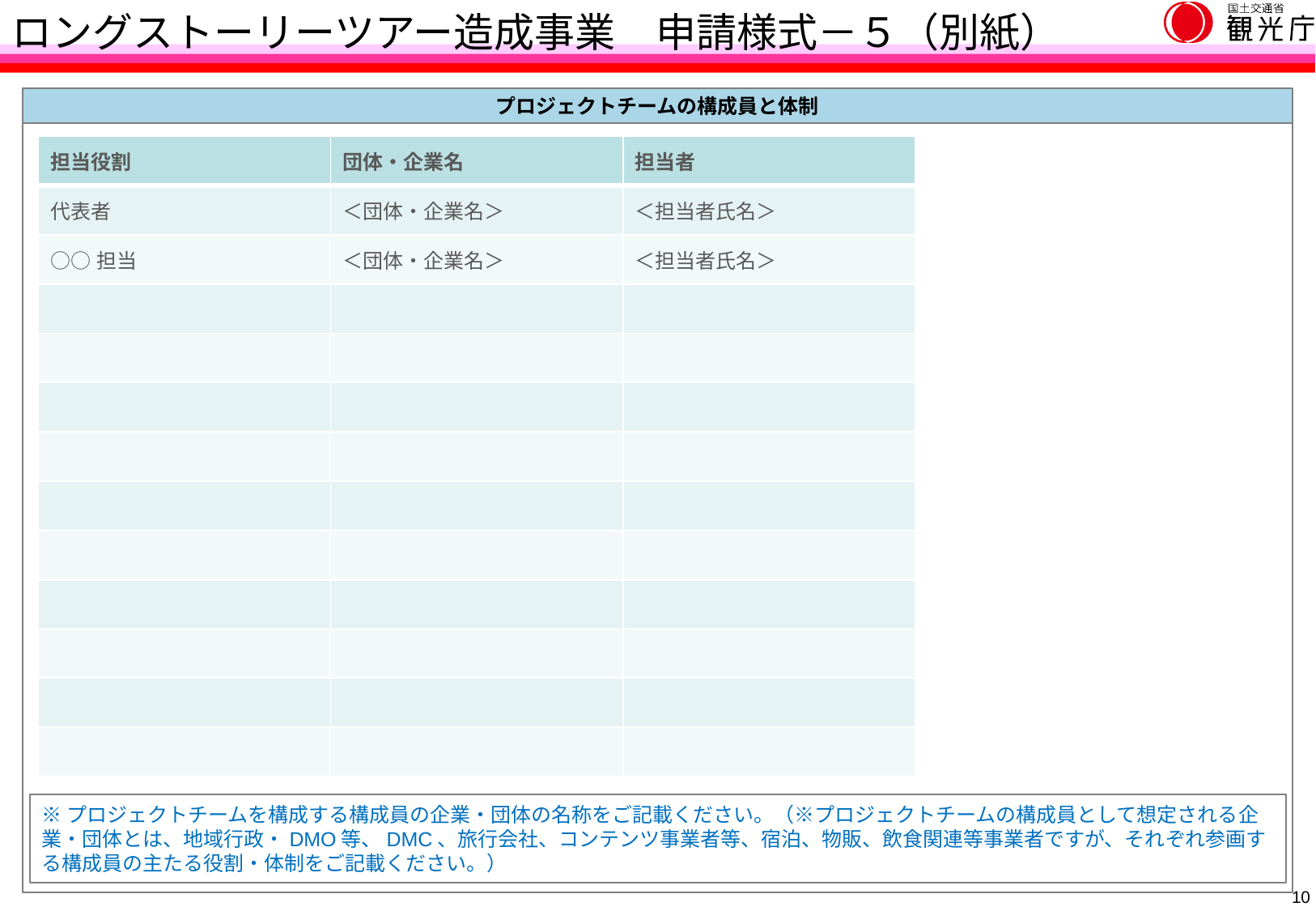

ロングストーリーツアー造成事業　申請様式－５（別紙）
プロジェクトチームの構成員と体制

| 担当役割 | 団体・企業名 | 担当者 |
| --- | --- | --- |
| 代表者 | ＜団体・企業名＞ | ＜担当者氏名＞ |
| ○○担当 | ＜団体・企業名＞ | ＜担当者氏名＞ |
|  |  |  |
|  |  |  |
|  |  |  |
|  |  |  |
|  |  |  |
|  |  |  |
|  |  |  |
|  |  |  |
|  |  |  |
|  |  |  |
※プロジェクトチームを構成する構成員の企業・団体の名称をご記載ください。（※プロジェクトチームの構成員として想定される企業・団体とは、地域行政・DMO等、DMC、旅行会社、コンテンツ事業者等、宿泊、物販、飲食関連等事業者ですが、それぞれ参画する構成員の主たる役割・体制をご記載ください。）
10